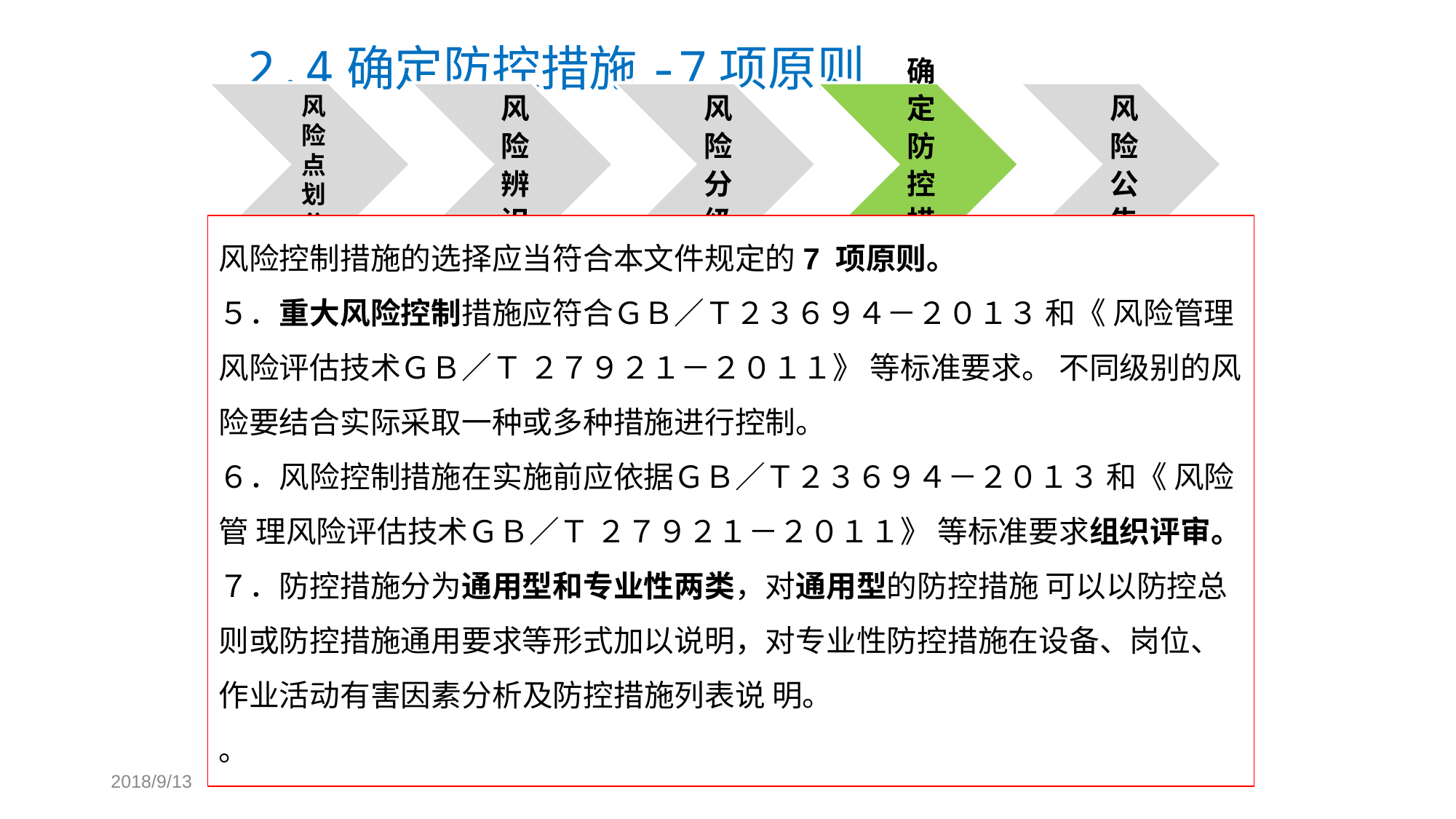

# 2.4确定防控措施-7项原则
确定防控措施
风险公告
风险控制措施的选择应当符合本文件规定的7 项原则。
５．重大风险控制措施应符合ＧＢ／Ｔ２３６９４－２０１３ 和《 风险管理 风险评估技术ＧＢ／Ｔ ２７９２１－２０１１》 等标准要求。 不同级别的风险要结合实际采取一种或多种措施进行控制。
６．风险控制措施在实施前应依据ＧＢ／Ｔ２３６９４－２０１３ 和《 风险管 理风险评估技术ＧＢ／Ｔ ２７９２１－２０１１》 等标准要求组织评审。
７．防控措施分为通用型和专业性两类，对通用型的防控措施 可以以防控总则或防控措施通用要求等形式加以说明，对专业性防控措施在设备、岗位、作业活动有害因素分析及防控措施列表说 明。
。
2018/9/13